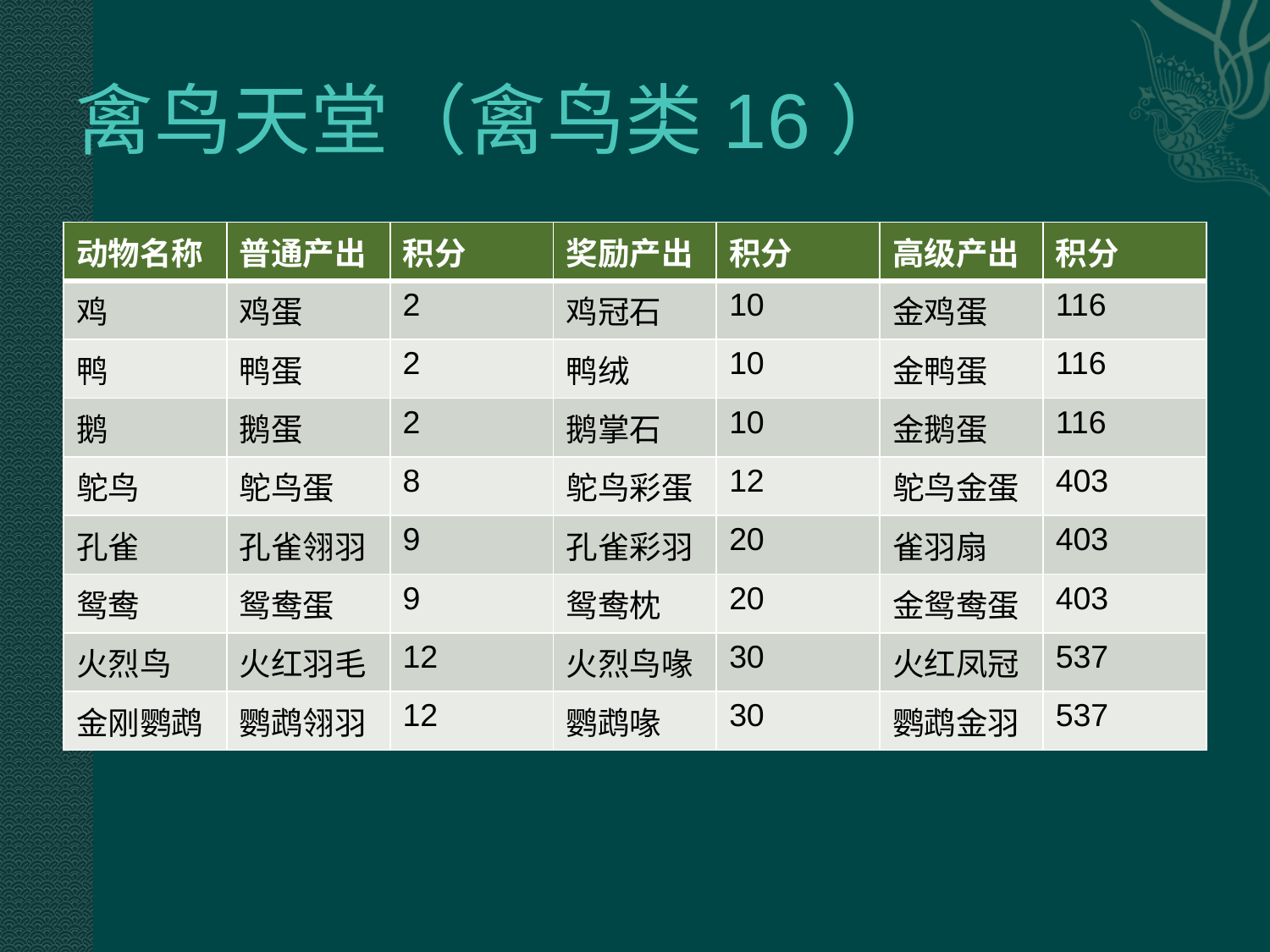

# 禽鸟天堂（禽鸟类16）
| 动物名称 | 普通产出 | 积分 | 奖励产出 | 积分 | 高级产出 | 积分 |
| --- | --- | --- | --- | --- | --- | --- |
| 鸡 | 鸡蛋 | 2 | 鸡冠石 | 10 | 金鸡蛋 | 116 |
| 鸭 | 鸭蛋 | 2 | 鸭绒 | 10 | 金鸭蛋 | 116 |
| 鹅 | 鹅蛋 | 2 | 鹅掌石 | 10 | 金鹅蛋 | 116 |
| 鸵鸟 | 鸵鸟蛋 | 8 | 鸵鸟彩蛋 | 12 | 鸵鸟金蛋 | 403 |
| 孔雀 | 孔雀翎羽 | 9 | 孔雀彩羽 | 20 | 雀羽扇 | 403 |
| 鸳鸯 | 鸳鸯蛋 | 9 | 鸳鸯枕 | 20 | 金鸳鸯蛋 | 403 |
| 火烈鸟 | 火红羽毛 | 12 | 火烈鸟喙 | 30 | 火红凤冠 | 537 |
| 金刚鹦鹉 | 鹦鹉翎羽 | 12 | 鹦鹉喙 | 30 | 鹦鹉金羽 | 537 |